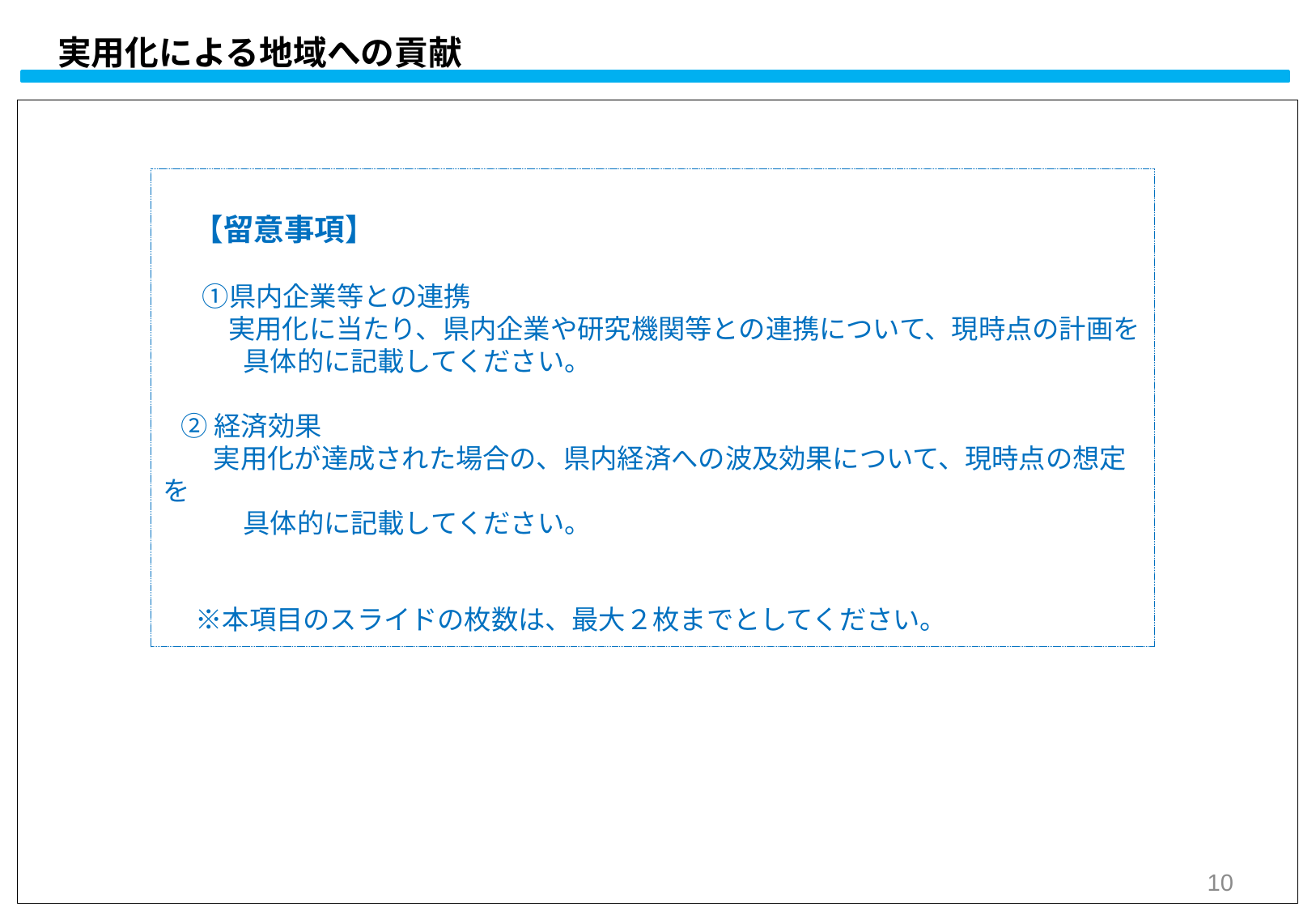

# 実用化による地域への貢献

　【留意事項】

 　①県内企業等との連携
　 　 実用化に当たり、県内企業や研究機関等との連携について、現時点の計画を
　　　具体的に記載してください。

   ②経済効果
　    実用化が達成された場合の、県内経済への波及効果について、現時点の想定を
　　　具体的に記載してください。

　 ※本項目のスライドの枚数は、最大２枚までとしてください。

10